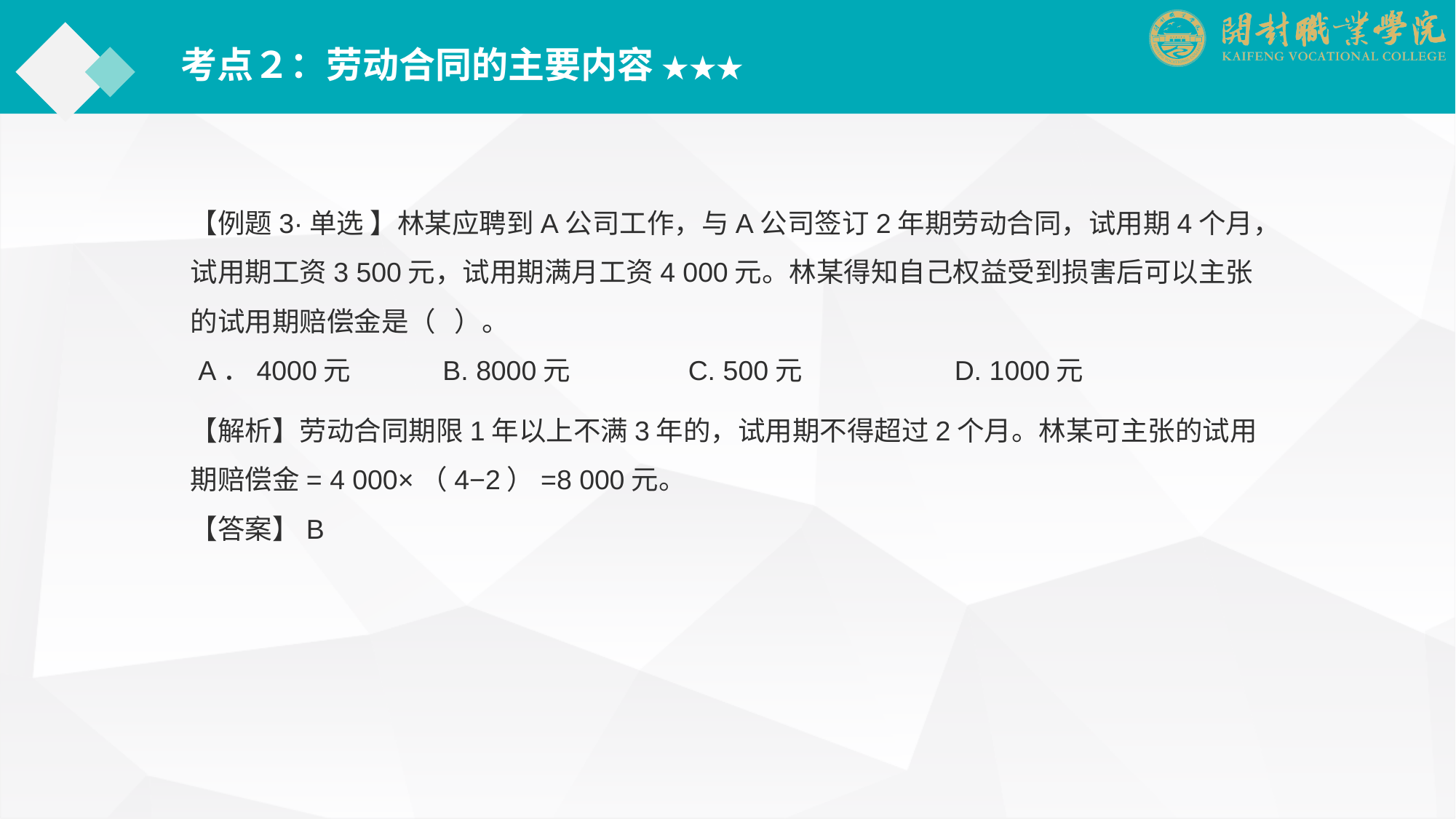

考点２：劳动合同的主要内容 ★★★
【例题3·单选 】林某应聘到A公司工作，与A公司签订2年期劳动合同，试用期4个月，试用期工资3 500元，试用期满月工资4 000元。林某得知自己权益受到损害后可以主张的试用期赔偿金是（   ）。
 A．4000元	　B. 8000元	　　C. 500元		D. 1000元
【解析】劳动合同期限1年以上不满3年的，试用期不得超过2个月。林某可主张的试用期赔偿金= 4 000×（4−2）=8 000元。
【答案】B